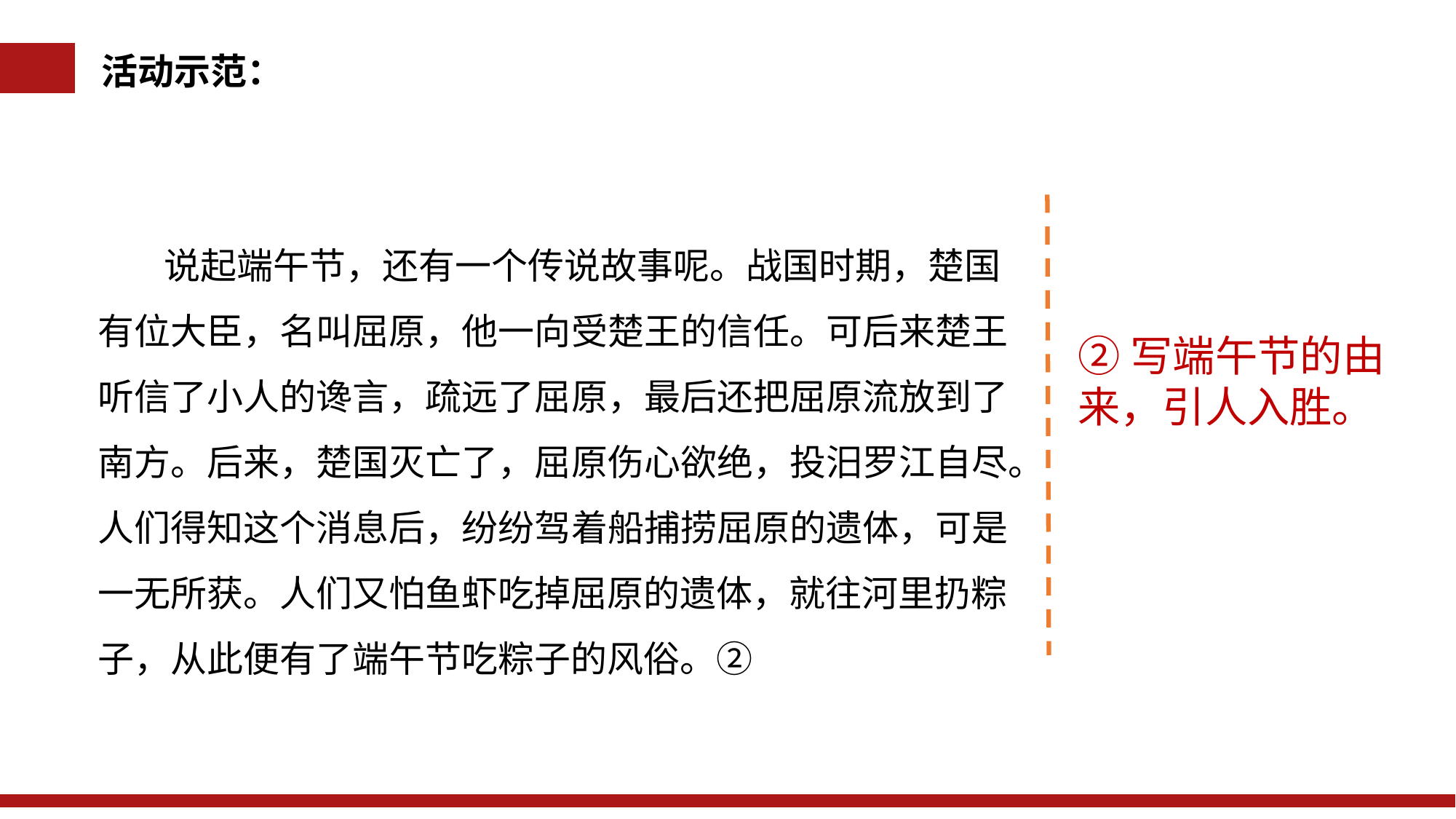

活动示范：
       说起端午节，还有一个传说故事呢。战国时期，楚国有位大臣，名叫屈原，他一向受楚王的信任。可后来楚王听信了小人的谗言，疏远了屈原，最后还把屈原流放到了南方。后来，楚国灭亡了，屈原伤心欲绝，投汨罗江自尽。人们得知这个消息后，纷纷驾着船捕捞屈原的遗体，可是一无所获。人们又怕鱼虾吃掉屈原的遗体，就往河里扔粽子，从此便有了端午节吃粽子的风俗。②
②写端午节的由来，引人入胜。